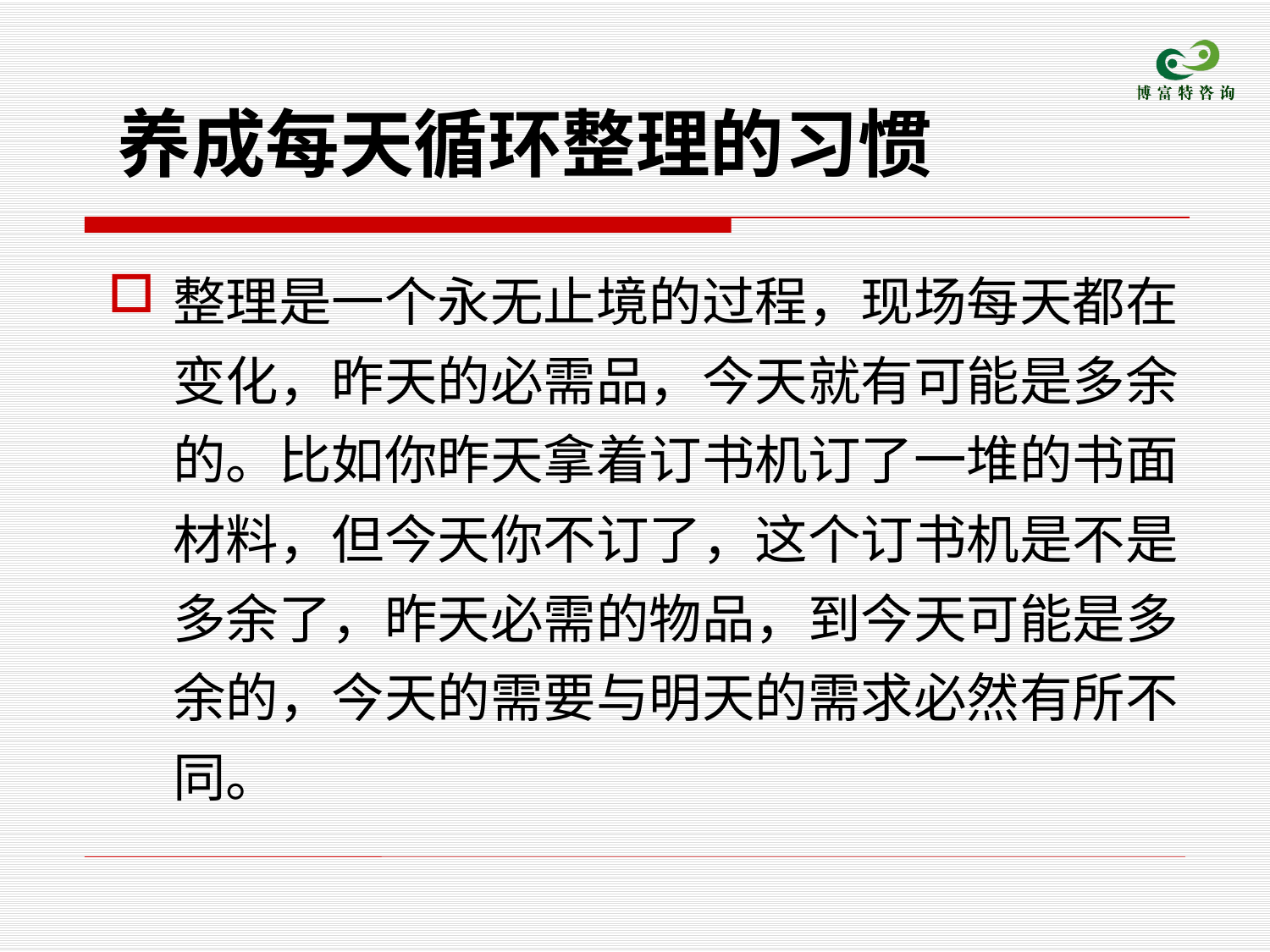

# 养成每天循环整理的习惯
整理是一个永无止境的过程，现场每天都在变化，昨天的必需品，今天就有可能是多余的。比如你昨天拿着订书机订了一堆的书面材料，但今天你不订了，这个订书机是不是多余了，昨天必需的物品，到今天可能是多余的，今天的需要与明天的需求必然有所不同。
116